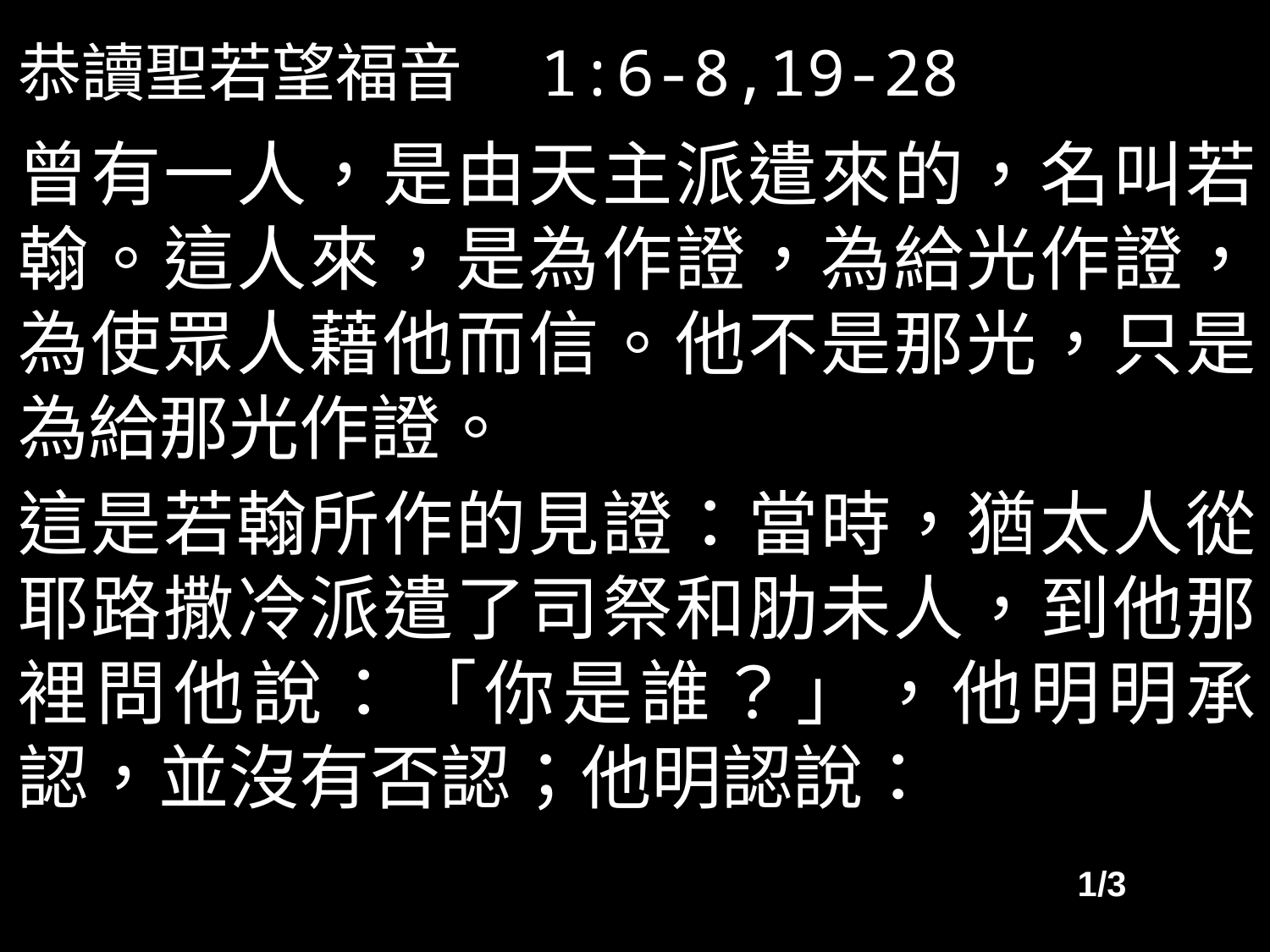

恭讀聖若望福音　1:6-8,19-28
曾有一人，是由天主派遣來的，名叫若翰。這人來，是為作證，為給光作證，為使眾人藉他而信。他不是那光，只是為給那光作證。
這是若翰所作的見證：當時，猶太人從耶路撒冷派遣了司祭和肋未人，到他那裡問他說：「你是誰？」，他明明承認，並沒有否認；他明認說：

1/3